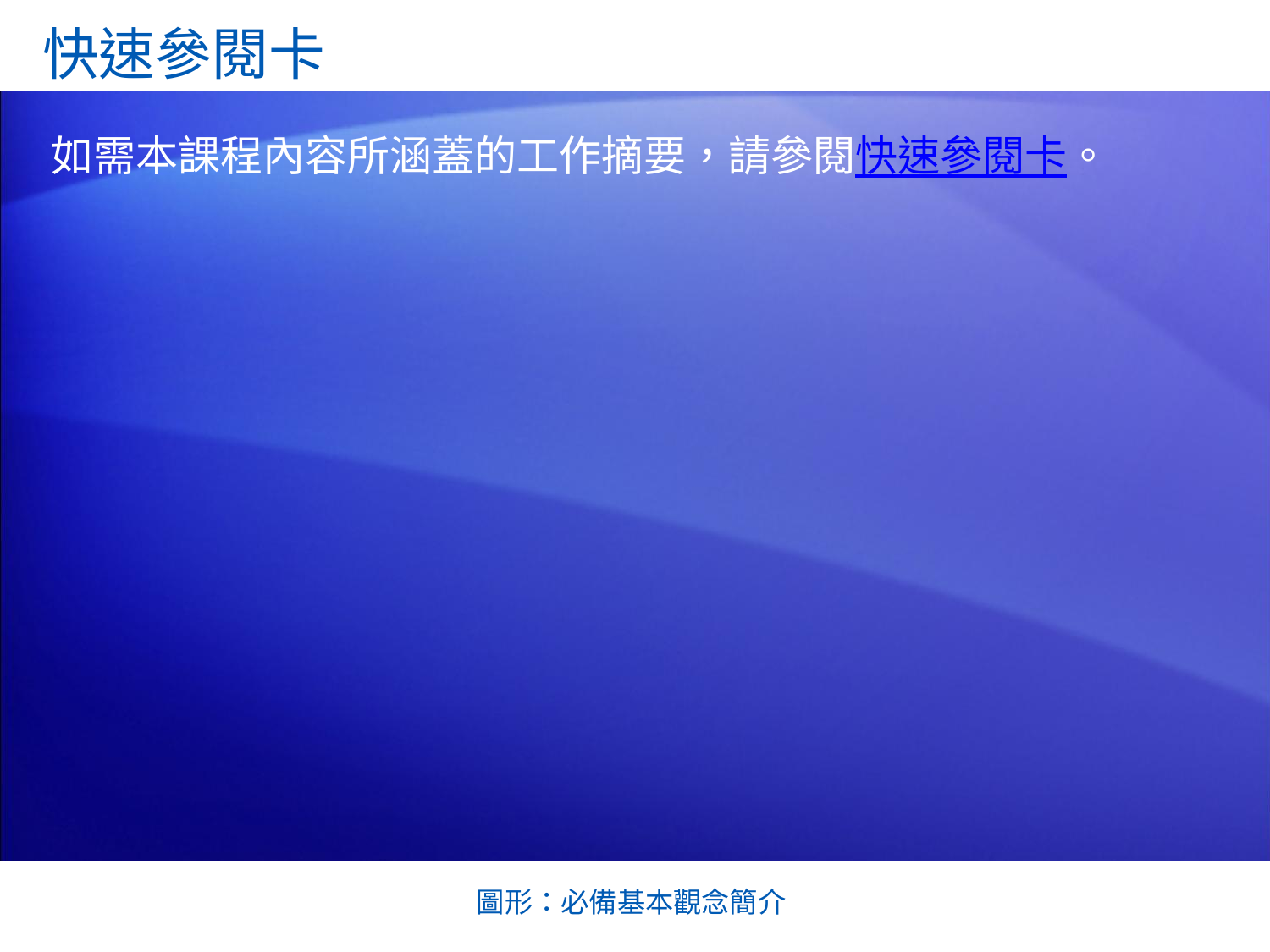

快速參閱卡
如需本課程內容所涵蓋的工作摘要，請參閱快速參閱卡。

圖形：必備基本觀念簡介